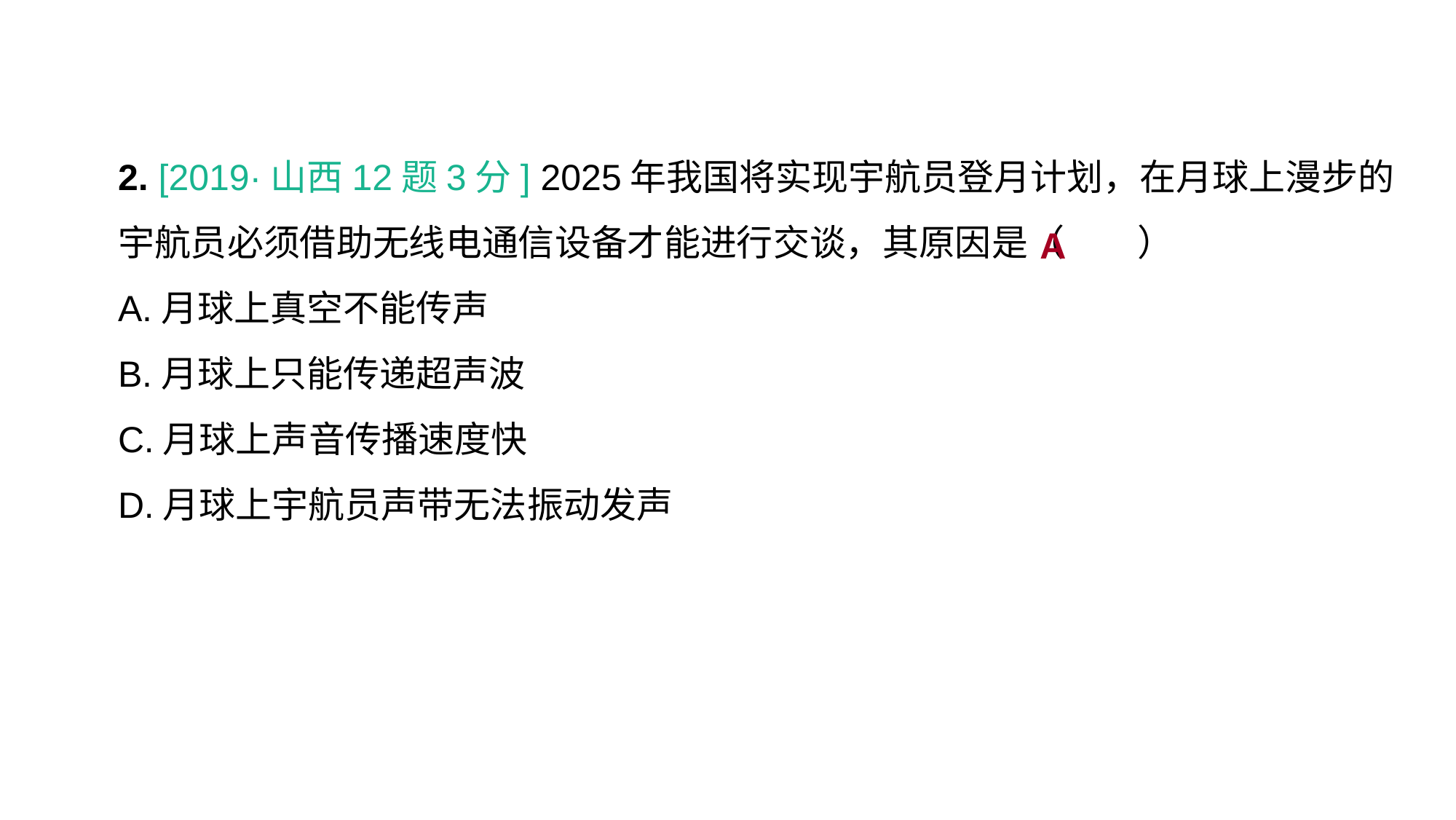

2. [2019·山西12题3分] 2025年我国将实现宇航员登月计划，在月球上漫步的宇航员必须借助无线电通信设备才能进行交谈，其原因是（　　）
A.月球上真空不能传声
B.月球上只能传递超声波
C.月球上声音传播速度快
D.月球上宇航员声带无法振动发声
A
真题回顾 把握考向